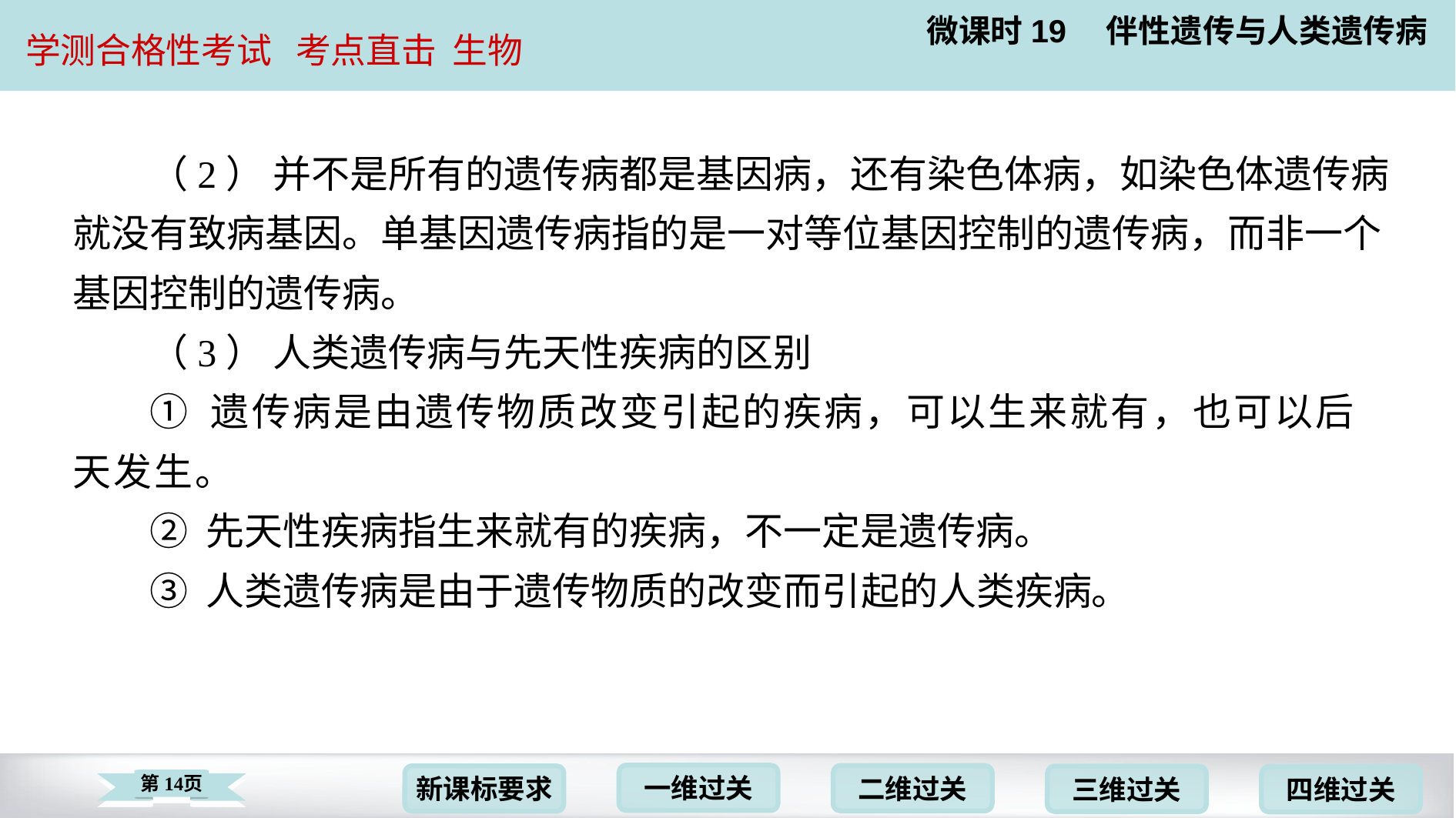

（2） 并不是所有的遗传病都是基因病，还有染色体病，如染色体遗传病
就没有致病基因。单基因遗传病指的是一对等位基因控制的遗传病，而非一个
基因控制的遗传病。
（3） 人类遗传病与先天性疾病的区别
① 遗传病是由遗传物质改变引起的疾病，可以生来就有，也可以后
天发生。
② 先天性疾病指生来就有的疾病，不一定是遗传病。
③ 人类遗传病是由于遗传物质的改变而引起的人类疾病。